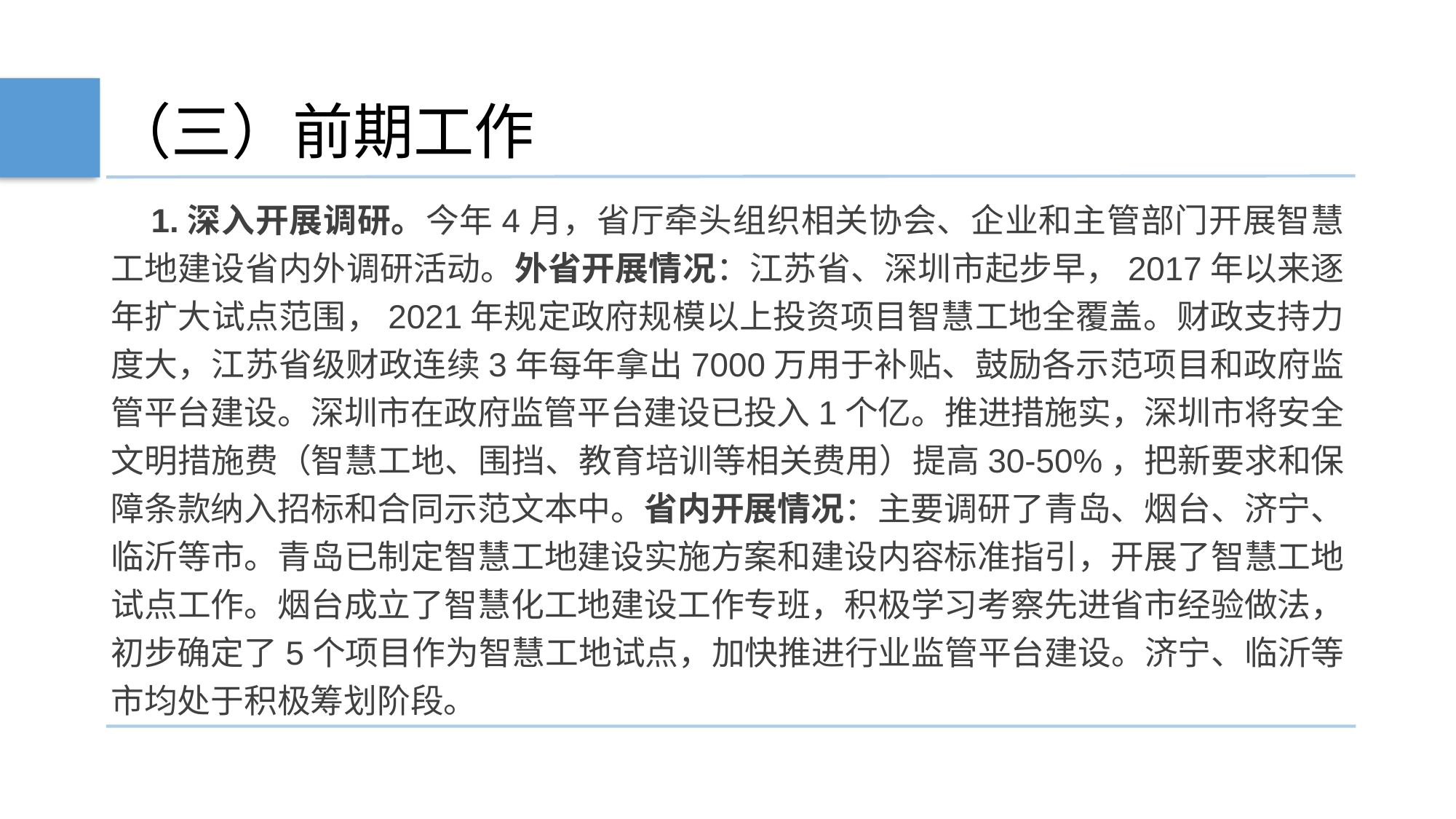

# （三）前期工作

    1.深入开展调研。今年4月，省厅牵头组织相关协会、企业和主管部门开展智慧工地建设省内外调研活动。外省开展情况：江苏省、深圳市起步早，2017年以来逐年扩大试点范围，2021年规定政府规模以上投资项目智慧工地全覆盖。财政支持力度大，江苏省级财政连续3年每年拿出7000万用于补贴、鼓励各示范项目和政府监管平台建设。深圳市在政府监管平台建设已投入1个亿。推进措施实，深圳市将安全文明措施费（智慧工地、围挡、教育培训等相关费用）提高30-50%，把新要求和保障条款纳入招标和合同示范文本中。省内开展情况：主要调研了青岛、烟台、济宁、临沂等市。青岛已制定智慧工地建设实施方案和建设内容标准指引，开展了智慧工地试点工作。烟台成立了智慧化工地建设工作专班，积极学习考察先进省市经验做法，初步确定了5个项目作为智慧工地试点，加快推进行业监管平台建设。济宁、临沂等市均处于积极筹划阶段。